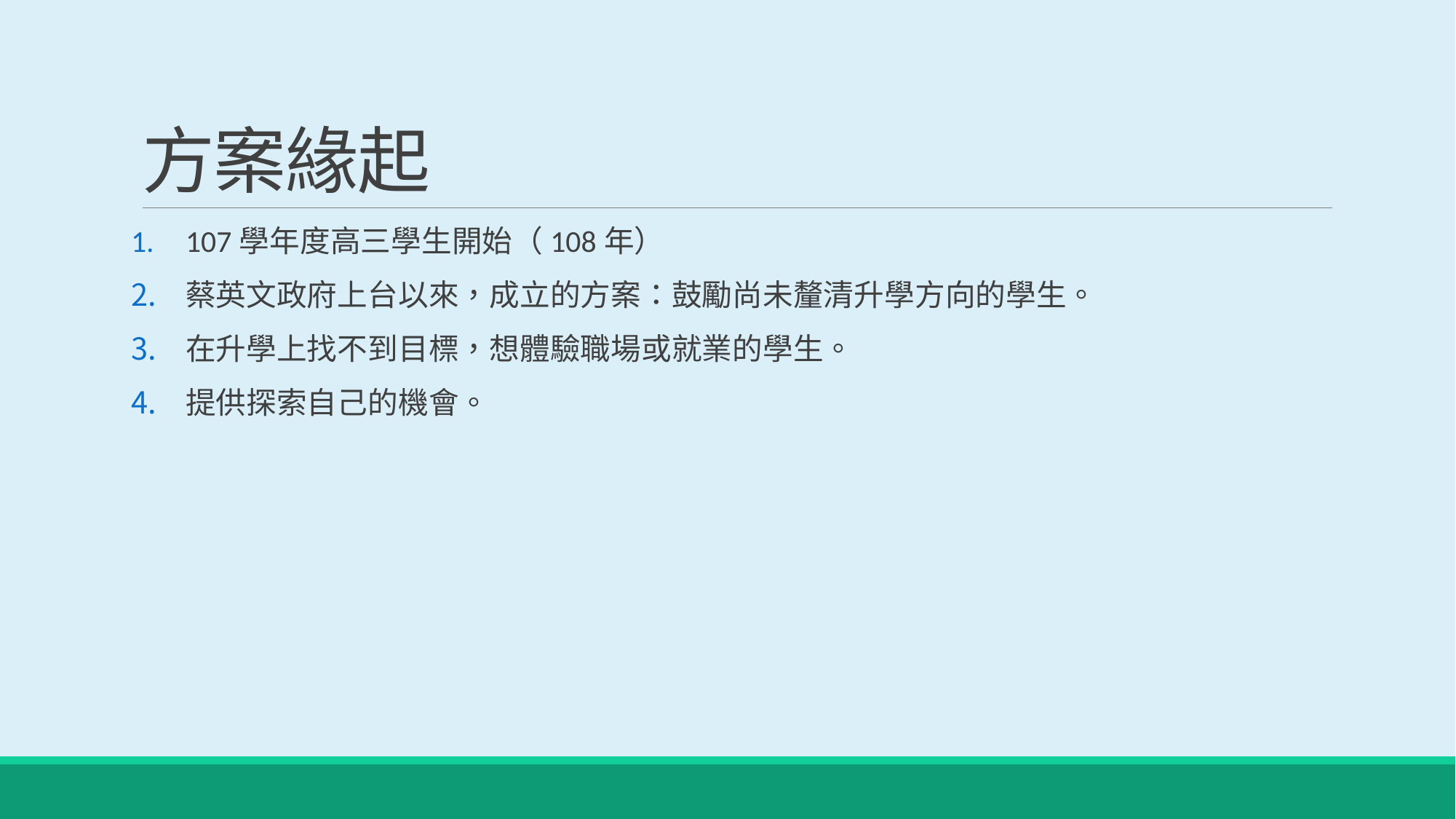

# 方案緣起
107學年度高三學生開始（108年）
蔡英文政府上台以來，成立的方案：鼓勵尚未釐清升學方向的學生。
在升學上找不到目標，想體驗職場或就業的學生。
提供探索自己的機會。